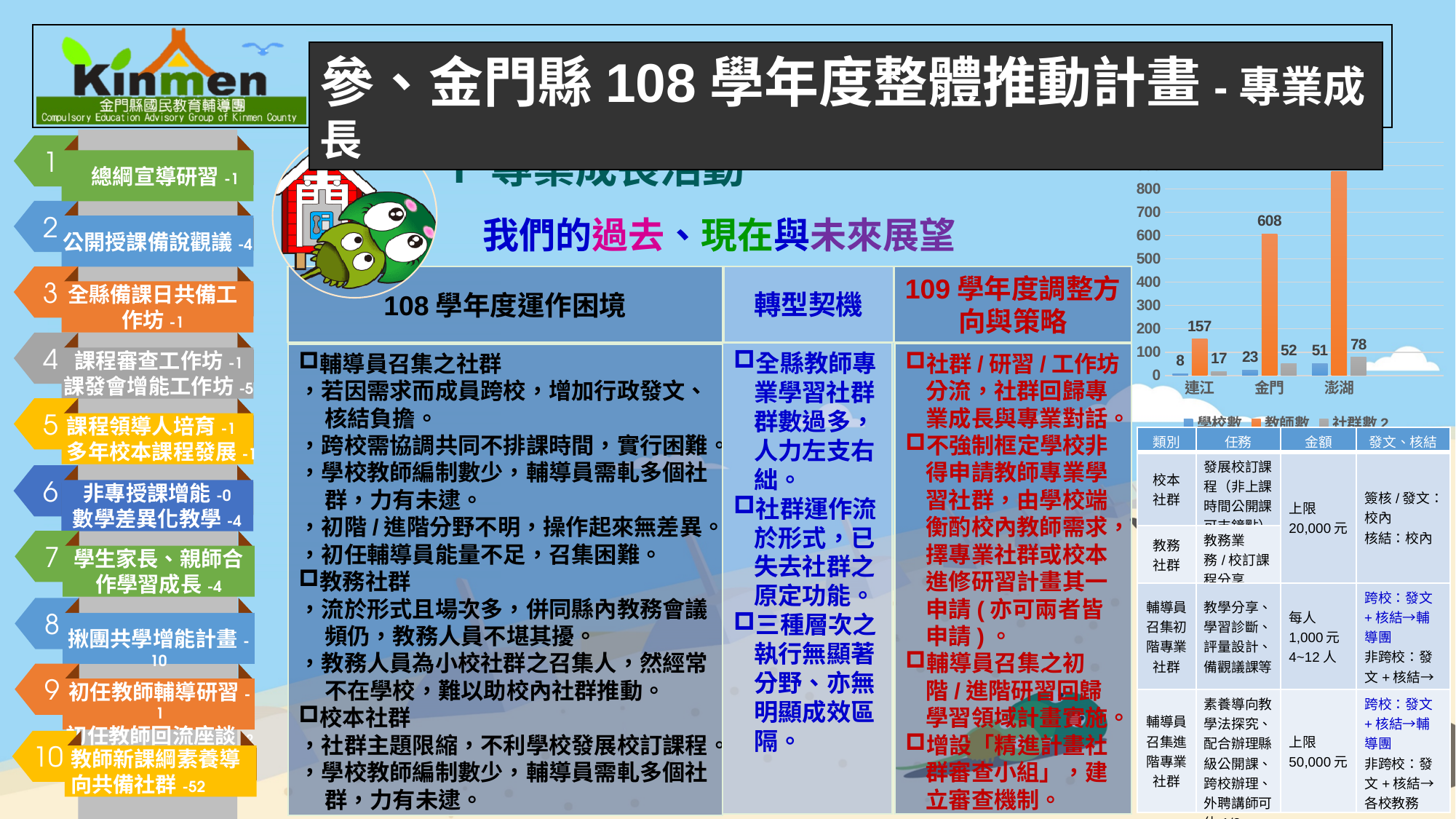

參、金門縣108學年度整體推動計畫-專業成長

### Chart

| Category | 學校數 | 教師數 | 社群數2 |
|---|---|---|---|
| 連江 | 8.0 | 157.0 | 17.0 |
| 金門 | 23.0 | 608.0 | 52.0 |
| 澎湖 | 51.0 | 876.0 | 78.0 |

1

總綱宣導研習-1
Ⅰ專業成長活動
我們的過去、現在與未來展望
2

公開授課備說觀議-4
轉型契機
108學年度運作困境
109學年度調整方向與策略
3
全縣備課日共備工作坊-1

4
課程審查工作坊-1
課發會增能工作坊-5

全縣教師專業學習社群群數過多，人力左支右絀。
社群運作流於形式，已失去社群之原定功能。
三種層次之執行無顯著分野、亦無明顯成效區隔。
輔導員召集之社群
，若因需求而成員跨校，增加行政發文、
    核結負擔。
，跨校需協調共同不排課時間，實行困難。
，學校教師編制數少，輔導員需軋多個社
    群，力有未逮。
，初階/進階分野不明，操作起來無差異。
，初任輔導員能量不足，召集困難。
教務社群
，流於形式且場次多，併同縣內教務會議
    頻仍，教務人員不堪其擾。
，教務人員為小校社群之召集人，然經常
    不在學校，難以助校內社群推動。
校本社群
，社群主題限縮，不利學校發展校訂課程。
，學校教師編制數少，輔導員需軋多個社
    群，力有未逮。
社群/研習/工作坊分流，社群回歸專業成長與專業對話。
不強制框定學校非得申請教師專業學習社群，由學校端衡酌校內教師需求，擇專業社群或校本進修研習計畫其一申請(亦可兩者皆申請)。
輔導員召集之初階/進階研習回歸學習領域計畫實施。
增設「精進計畫社群審查小組」，建立審查機制。
5
課程領導人培育-1
多年校本課程發展-1

| 類別 | 任務 | 金額 | 發文、核結 |
| --- | --- | --- | --- |
| 校本 社群 | 發展校訂課程（非上課時間公開課可支鐘點） | 上限20,000元 | 簽核/發文：校內 核結：校內 |
| 教務 社群 | 教務業務/校訂課程分享 |  |  |
| 輔導員 召集初階專業社群 | 教學分享、學習診斷、評量設計、備觀議課等 | 每人1,000元 4~12人 | 跨校：發文+核結→輔導團 非跨校：發文+核結→各校教務 |
| 輔導員 召集進階專業 社群 | 素養導向教學法探究、配合辦理縣級公開課、跨校辦理、外聘講師可佔1/2 | 上限50,000元 | 跨校：發文+核結→輔導團 非跨校：發文+核結→各校教務 |
6
非專授課增能-0
數學差異化教學-4

7
學生家長、親師合作學習成長-4

8

揪團共學增能計畫-10
9
初任教師輔導研習-1
初任教師回流座談-2

10
教師新課綱素養導向共備社群-52